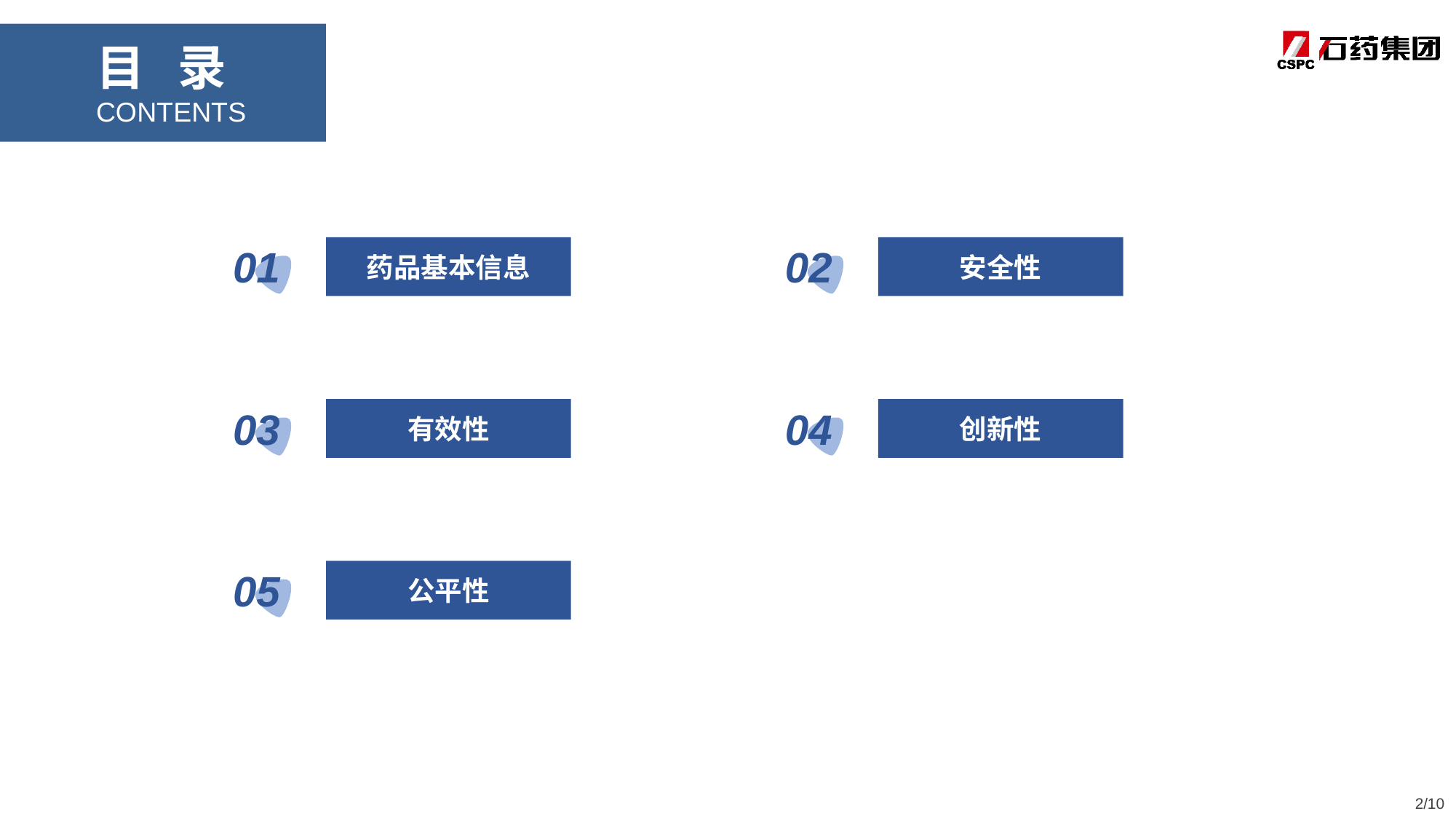

目   录
CONTENTS
目   录
CONTENTS
01

02

药品基本信息
安全性
03

04

有效性
创新性
05

公平性
2/10